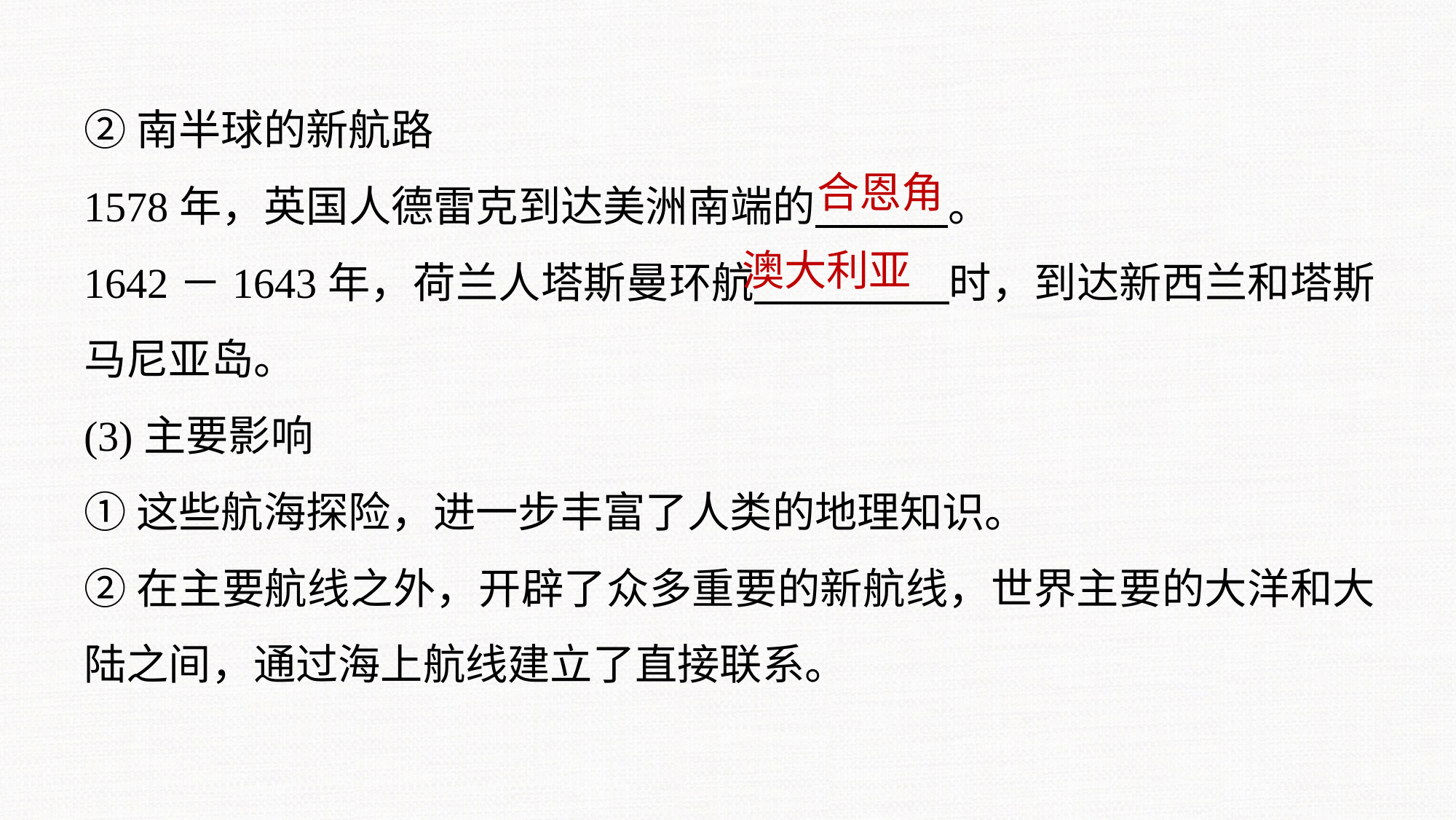

②南半球的新航路
1578年，英国人德雷克到达美洲南端的              。
1642－1643年，荷兰人塔斯曼环航                    时，到达新西兰和塔斯马尼亚岛。
(3)主要影响
①这些航海探险，进一步丰富了人类的地理知识。
②在主要航线之外，开辟了众多重要的新航线，世界主要的大洋和大陆之间，通过海上航线建立了直接联系。
合恩角
澳大利亚